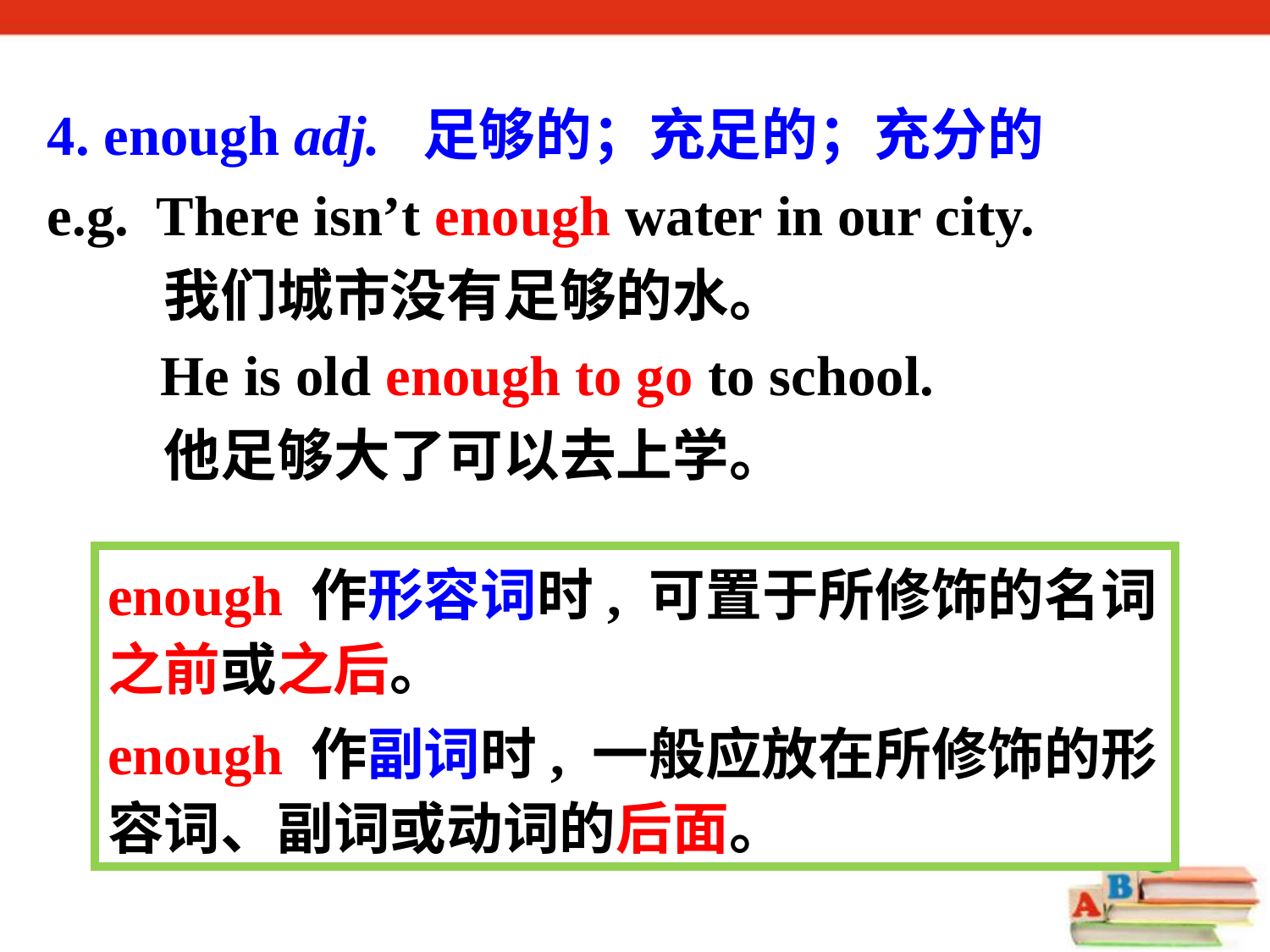

4. enough adj.  足够的；充足的；充分的
e.g.  There isn’t enough water in our city.
        我们城市没有足够的水。
        He is old enough to go to school.
        他足够大了可以去上学。
enough 作形容词时, 可置于所修饰的名词之前或之后。
enough 作副词时, 一般应放在所修饰的形容词、副词或动词的后面。